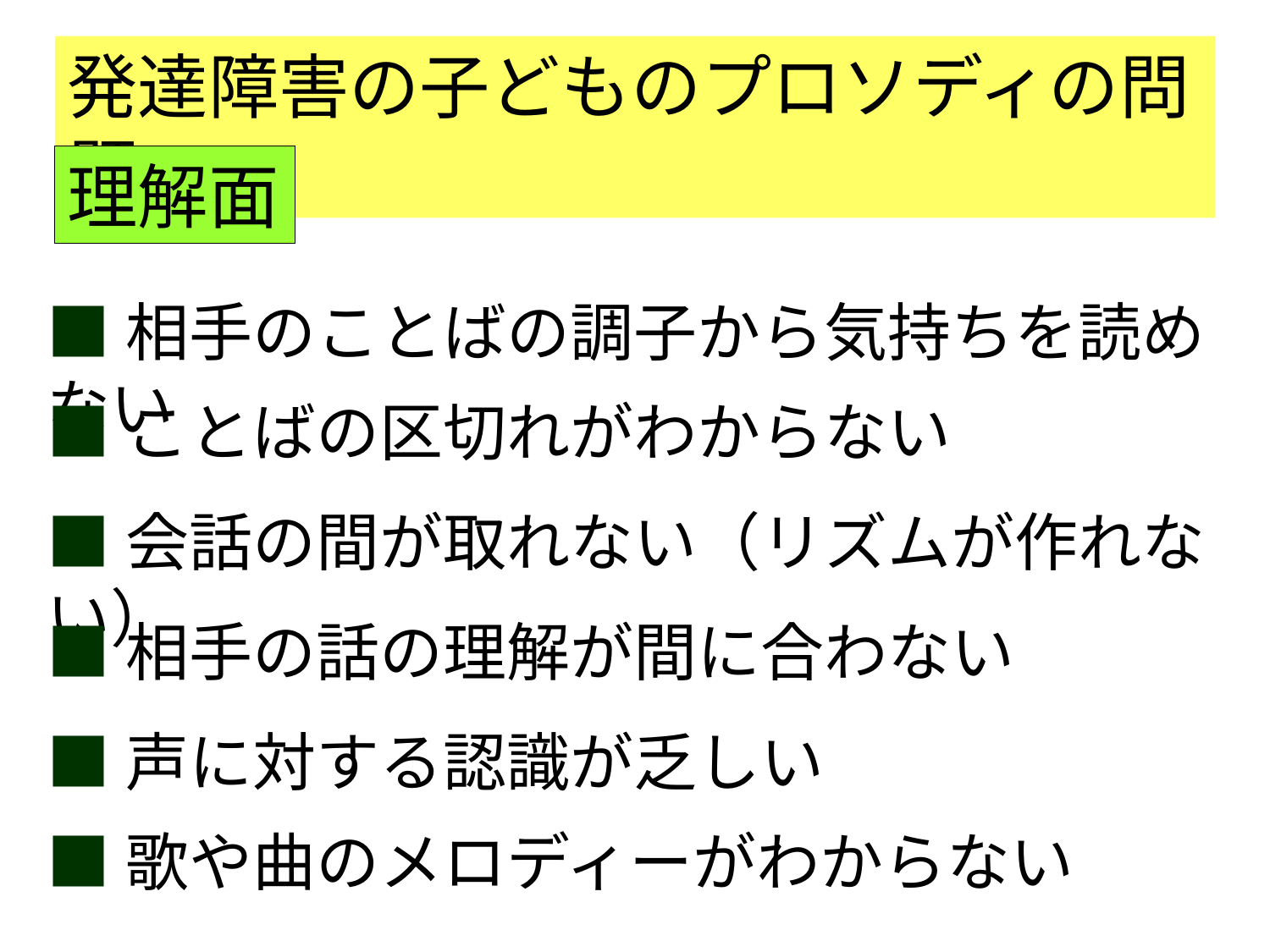

発達障害の子どものプロソディの問題
理解面
■相手のことばの調子から気持ちを読めない
■ことばの区切れがわからない
■会話の間が取れない（リズムが作れない）
■相手の話の理解が間に合わない
■声に対する認識が乏しい
■歌や曲のメロディーがわからない